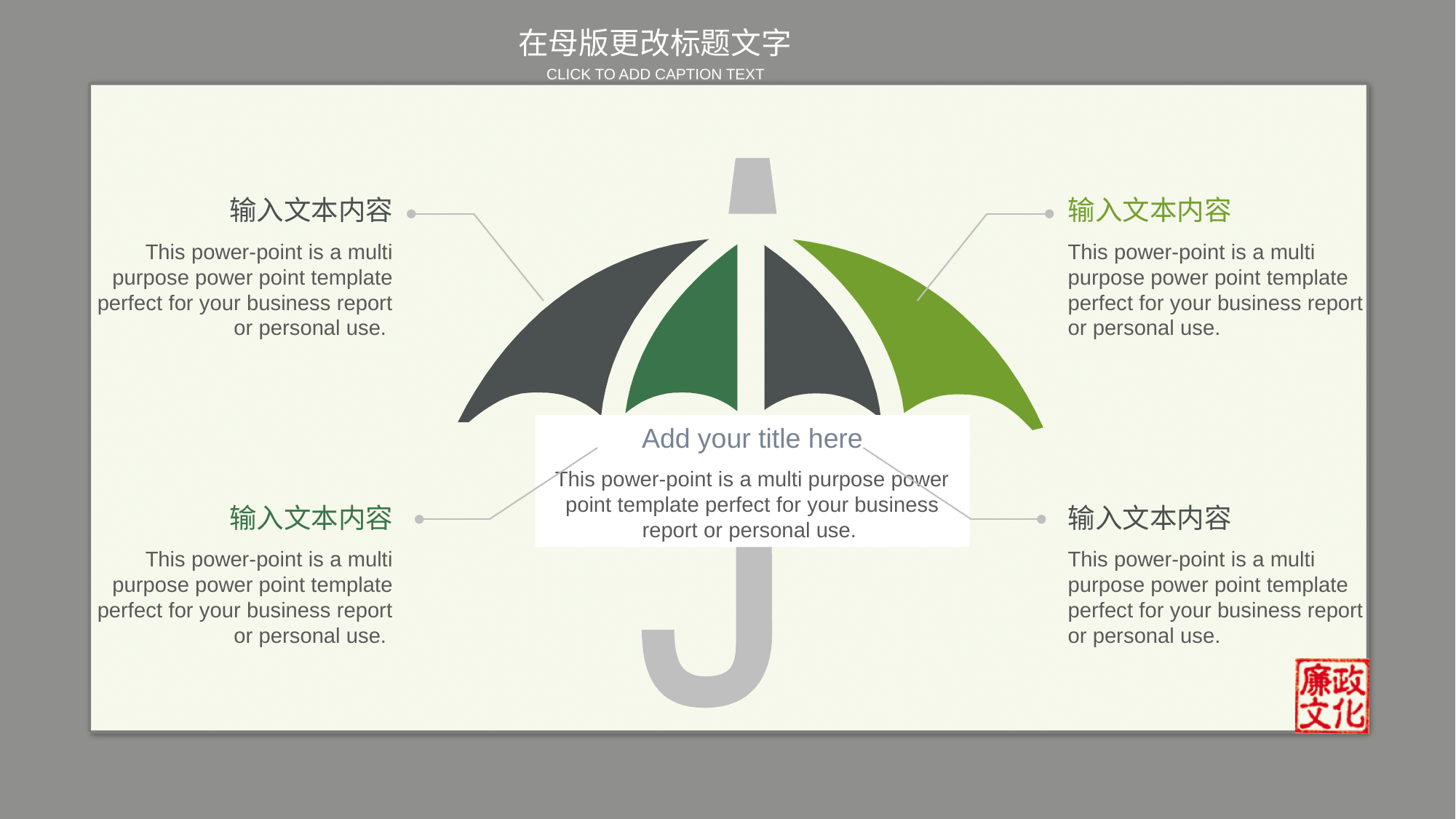

输入文本内容
This power-point is a multi purpose power point template perfect for your business report or personal use.
输入文本内容
This power-point is a multi purpose power point template perfect for your business report or personal use.
输入文本内容
This power-point is a multi purpose power point template perfect for your business report or personal use.
输入文本内容
This power-point is a multi purpose power point template perfect for your business report or personal use.
Add your title here
This power-point is a multi purpose power point template perfect for your business report or personal use.